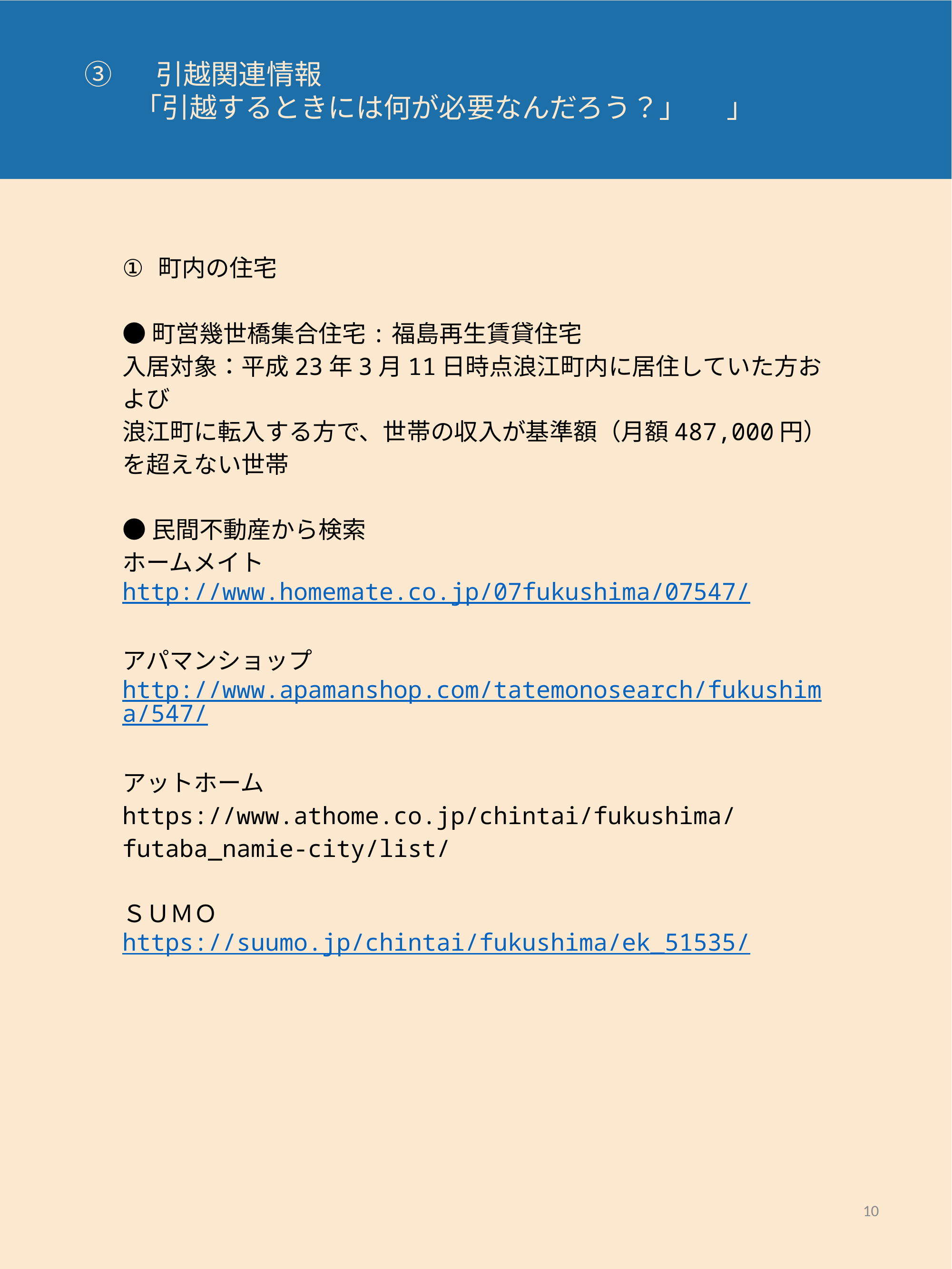

③	引越関連情報
       「引越するときには何が必要なんだろう？」	」

町内の住宅

●町営幾世橋集合住宅:福島再生賃貸住宅
入居対象：平成23年3月11日時点浪江町内に居住していた方および
浪江町に転入する方で、世帯の収入が基準額（月額487,000円）を超えない世帯

●民間不動産から検索
ホームメイト
http://www.homemate.co.jp/07fukushima/07547/

アパマンショップ
http://www.apamanshop.com/tatemonosearch/fukushima/547/

アットホーム
https://www.athome.co.jp/chintai/fukushima/futaba_namie-city/list/

ＳＵＭＯ
https://suumo.jp/chintai/fukushima/ek_51535/

10